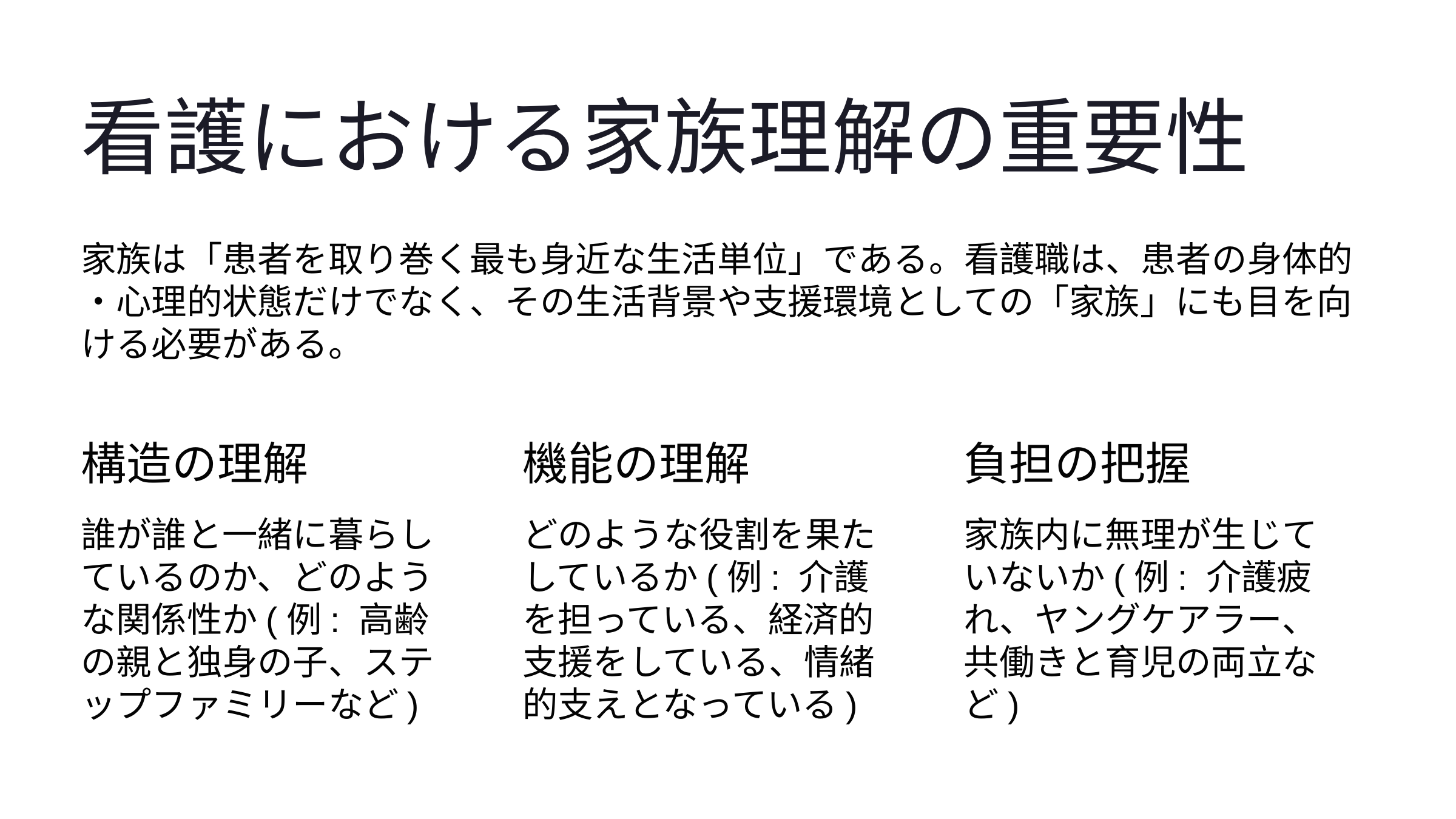

看護における家族理解の重要性
家族は「患者を取り巻く最も身近な生活単位」である。看護職は、患者の身体的・心理的状態だけでなく、その生活背景や支援環境としての「家族」にも目を向ける必要がある。
構造の理解
機能の理解
負担の把握
誰が誰と一緒に暮らしているのか、どのような関係性か(例: 高齢の親と独身の子、ステップファミリーなど)
どのような役割を果たしているか(例: 介護を担っている、経済的支援をしている、情緒的支えとなっている)
家族内に無理が生じていないか(例: 介護疲れ、ヤングケアラー、共働きと育児の両立など)